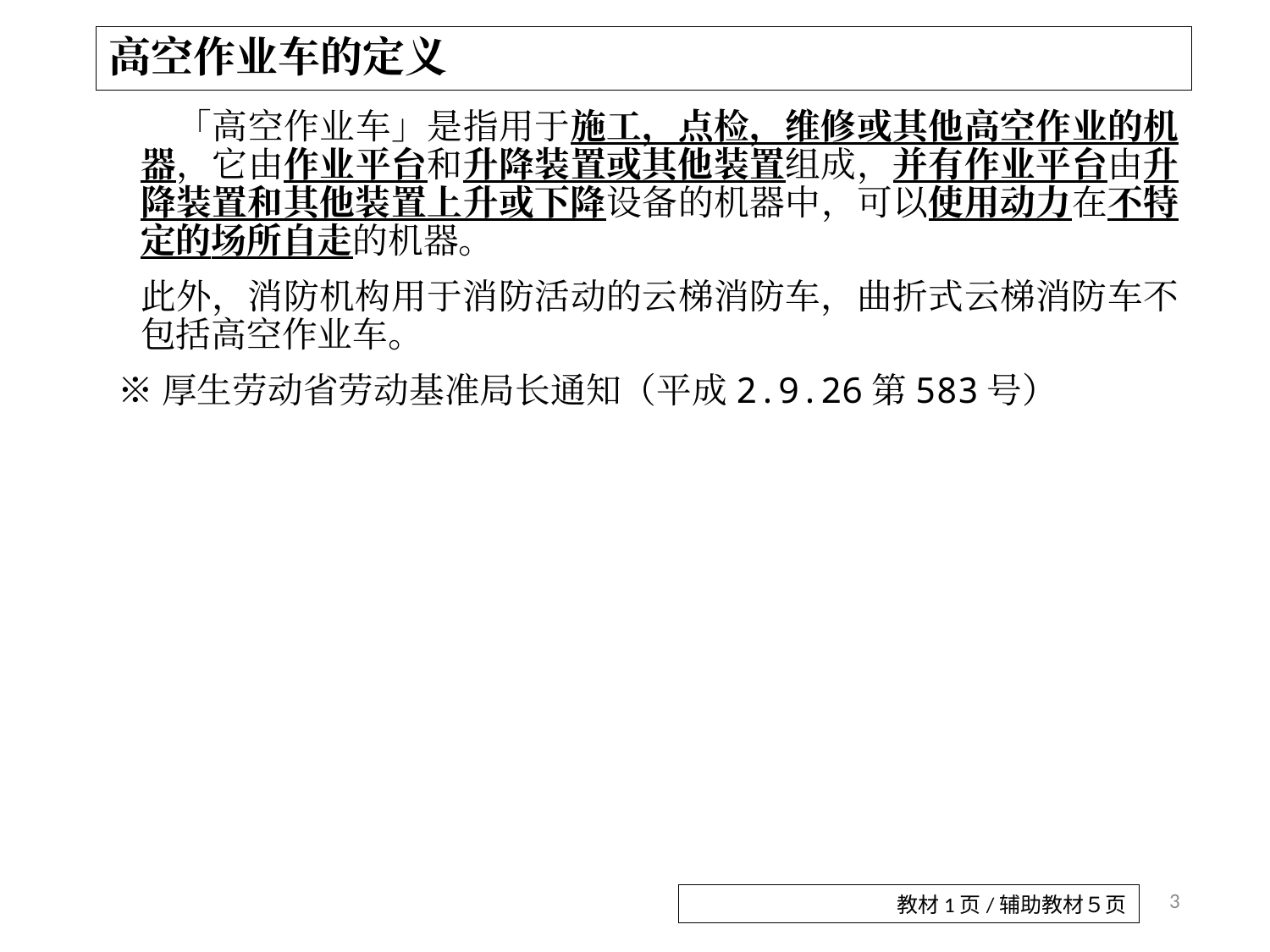

# 高空作业车的定义
　「高空作业车」是指用于施工，点检，维修或其他高空作业的机器，它由作业平台和升降装置或其他装置组成，并有作业平台由升降装置和其他装置上升或下降设备的机器中，可以使用动力在不特定的场所自走的机器。
此外，消防机构用于消防活动的云梯消防车，曲折式云梯消防车不包括高空作业车。
 ※厚生劳动省劳动基准局长通知（平成2.9.26第583号）

3
教材1页/辅助教材５页